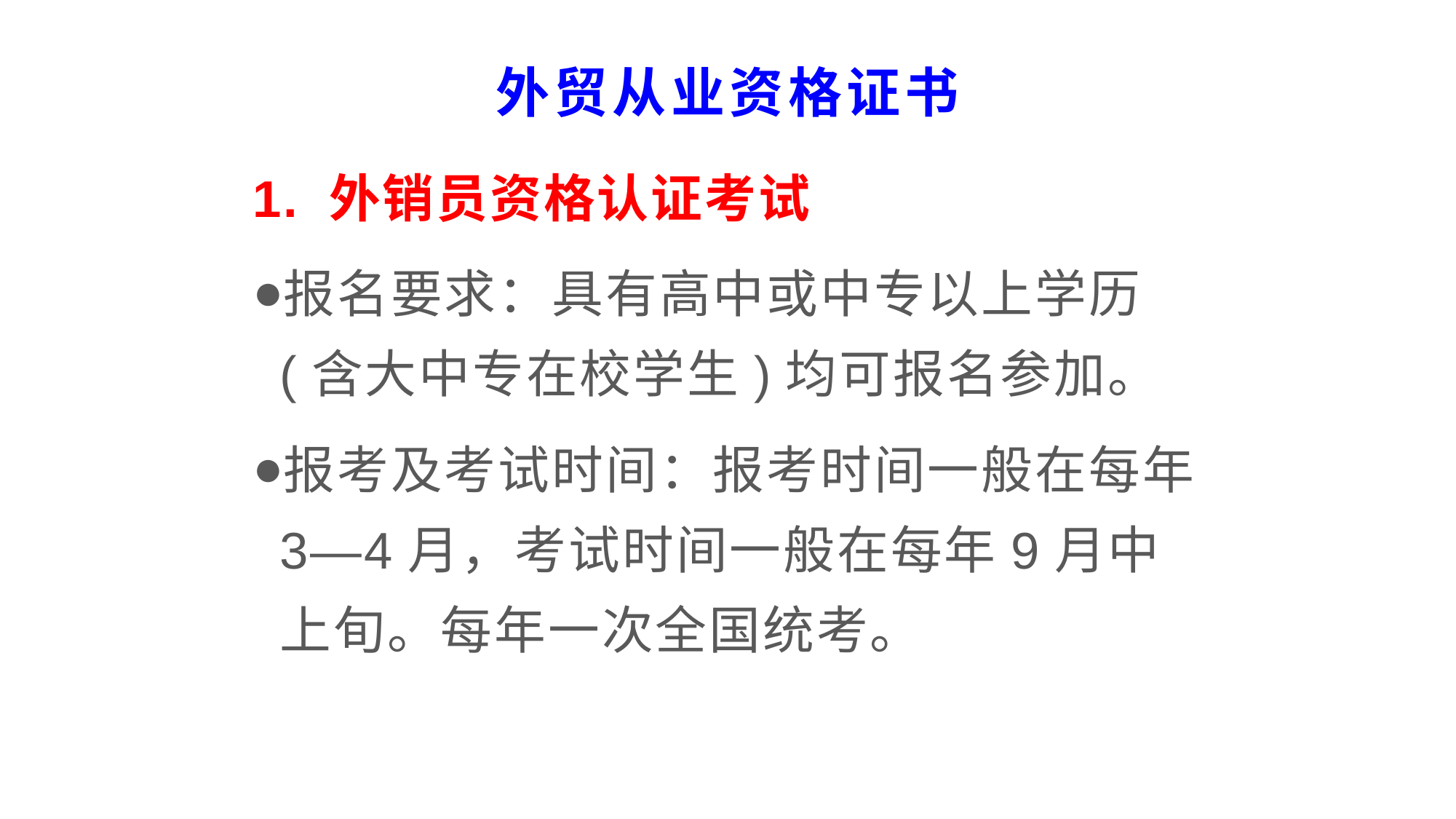

# 外贸从业资格证书
1. 外销员资格认证考试
报名要求：具有高中或中专以上学历(含大中专在校学生)均可报名参加。
报考及考试时间：报考时间一般在每年3—4月，考试时间一般在每年9月中上旬。每年一次全国统考。